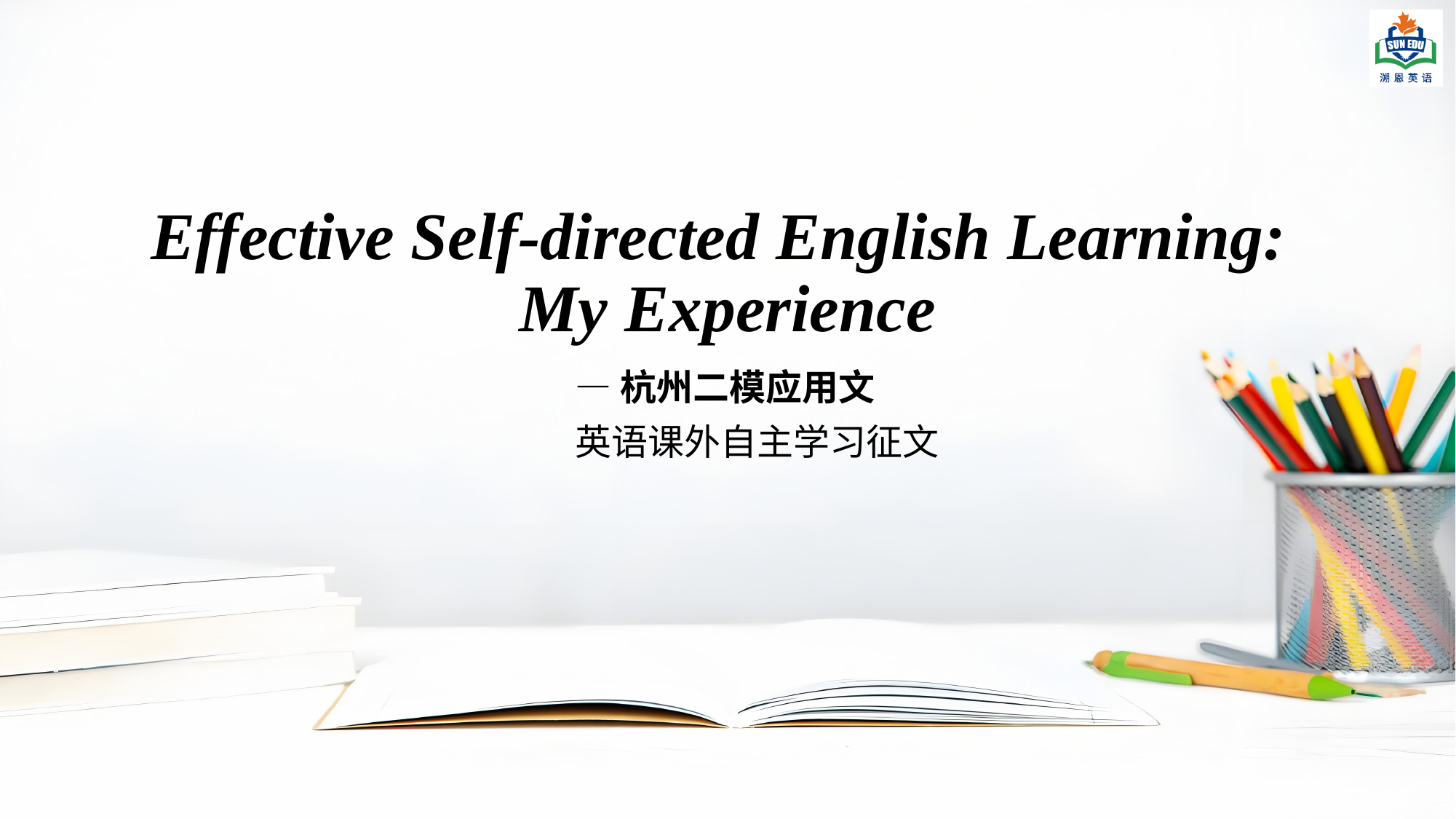

# Effective Self-directed English Learning: My Experience
—杭州二模应用文
英语课外自主学习征文